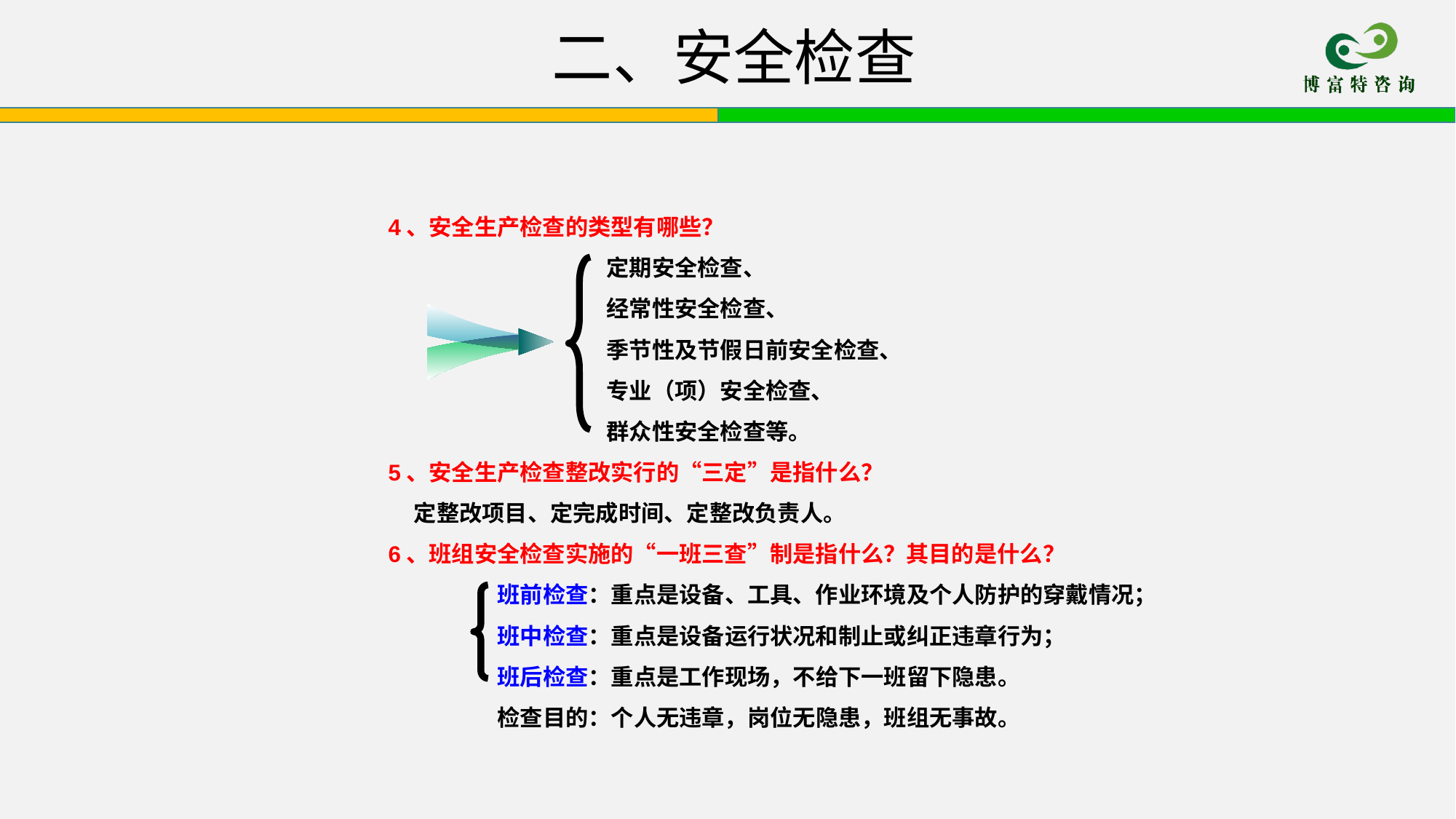

二、安全检查
4、安全生产检查的类型有哪些？
定期安全检查、
经常性安全检查、
季节性及节假日前安全检查、
专业（项）安全检查、
群众性安全检查等。
5、安全生产检查整改实行的“三定”是指什么？
    定整改项目、定完成时间、定整改负责人。
6、班组安全检查实施的“一班三查”制是指什么？其目的是什么？
班前检查：重点是设备、工具、作业环境及个人防护的穿戴情况；
班中检查：重点是设备运行状况和制止或纠正违章行为；
班后检查：重点是工作现场，不给下一班留下隐患。
检查目的：个人无违章，岗位无隐患，班组无事故。

13